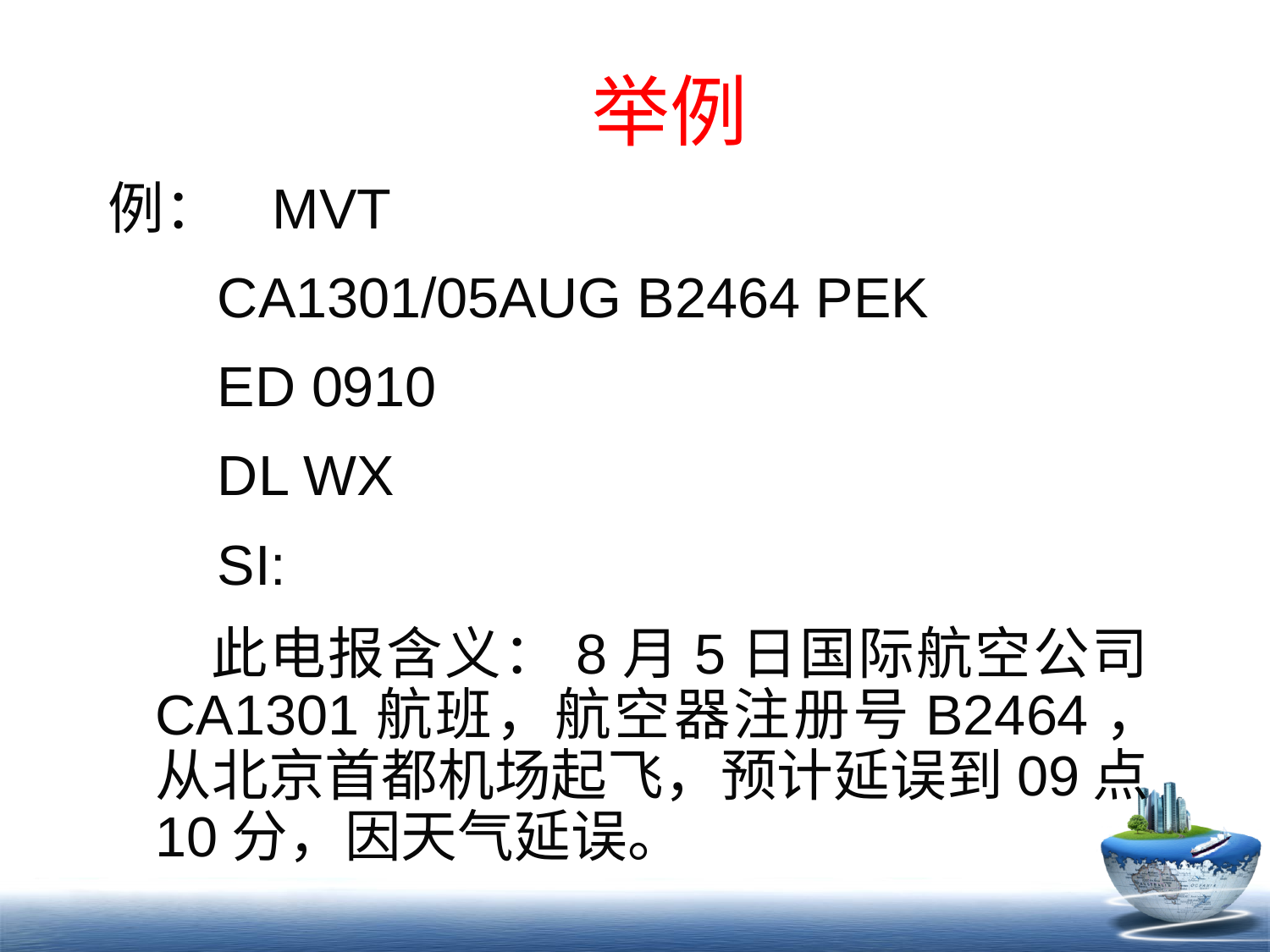

# 举例
例：   MVT
       CA1301/05AUG B2464 PEK
       ED 0910
       DL WX
       SI:
      此电报含义：8月5日国际航空公司CA1301航班，航空器注册号B2464，从北京首都机场起飞，预计延误到09点10分，因天气延误。